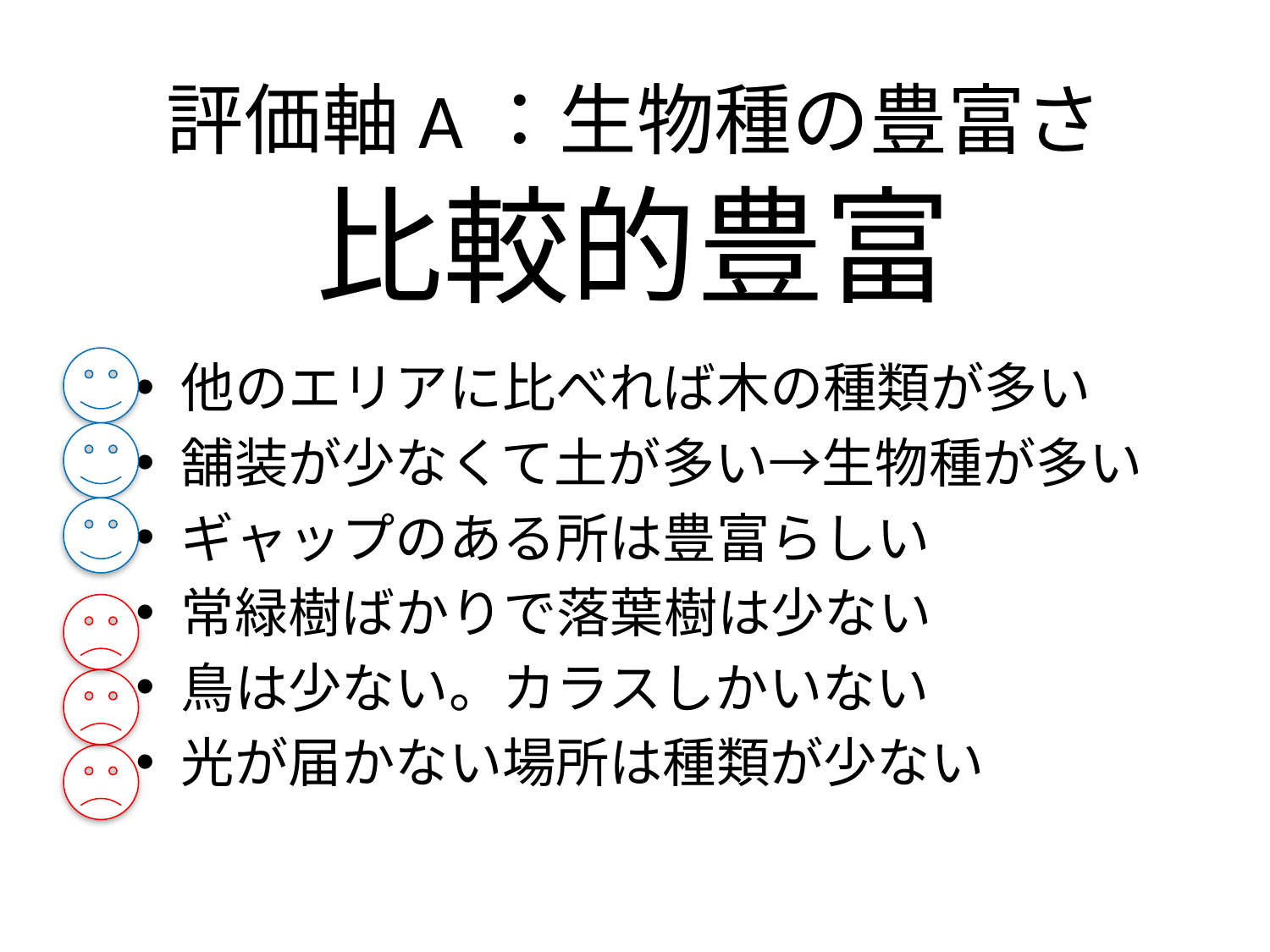

# 評価軸A：生物種の豊富さ
比較的豊富

他のエリアに比べれば木の種類が多い
舗装が少なくて土が多い→生物種が多い
ギャップのある所は豊富らしい
常緑樹ばかりで落葉樹は少ない
鳥は少ない。カラスしかいない
光が届かない場所は種類が少ない